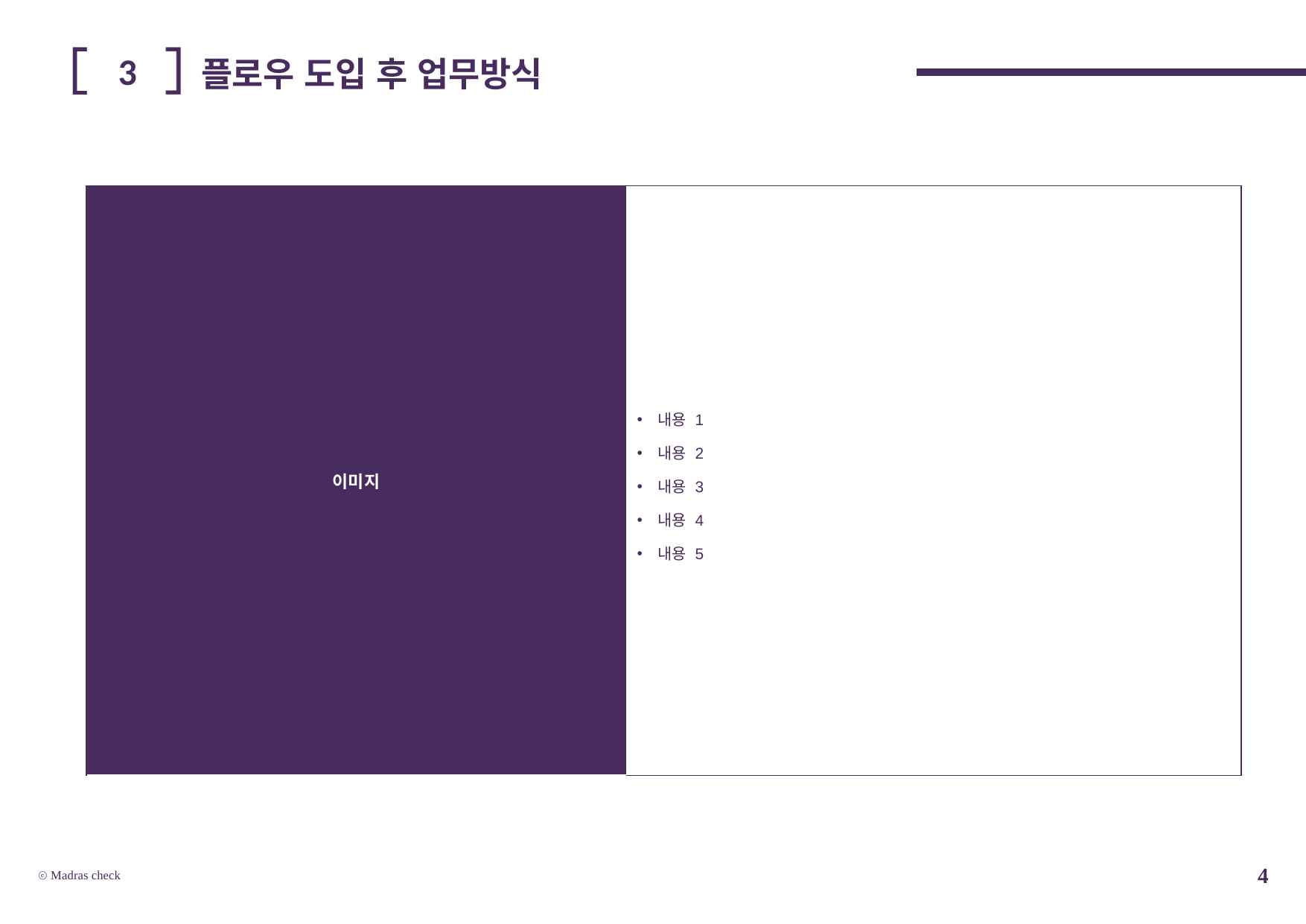

# 플로우 도입 후 업무방식
3
| 이미지 | 내용 1 내용 2 내용 3 내용 4 내용 5 |
| --- | --- |
4
ⓒ Madras check